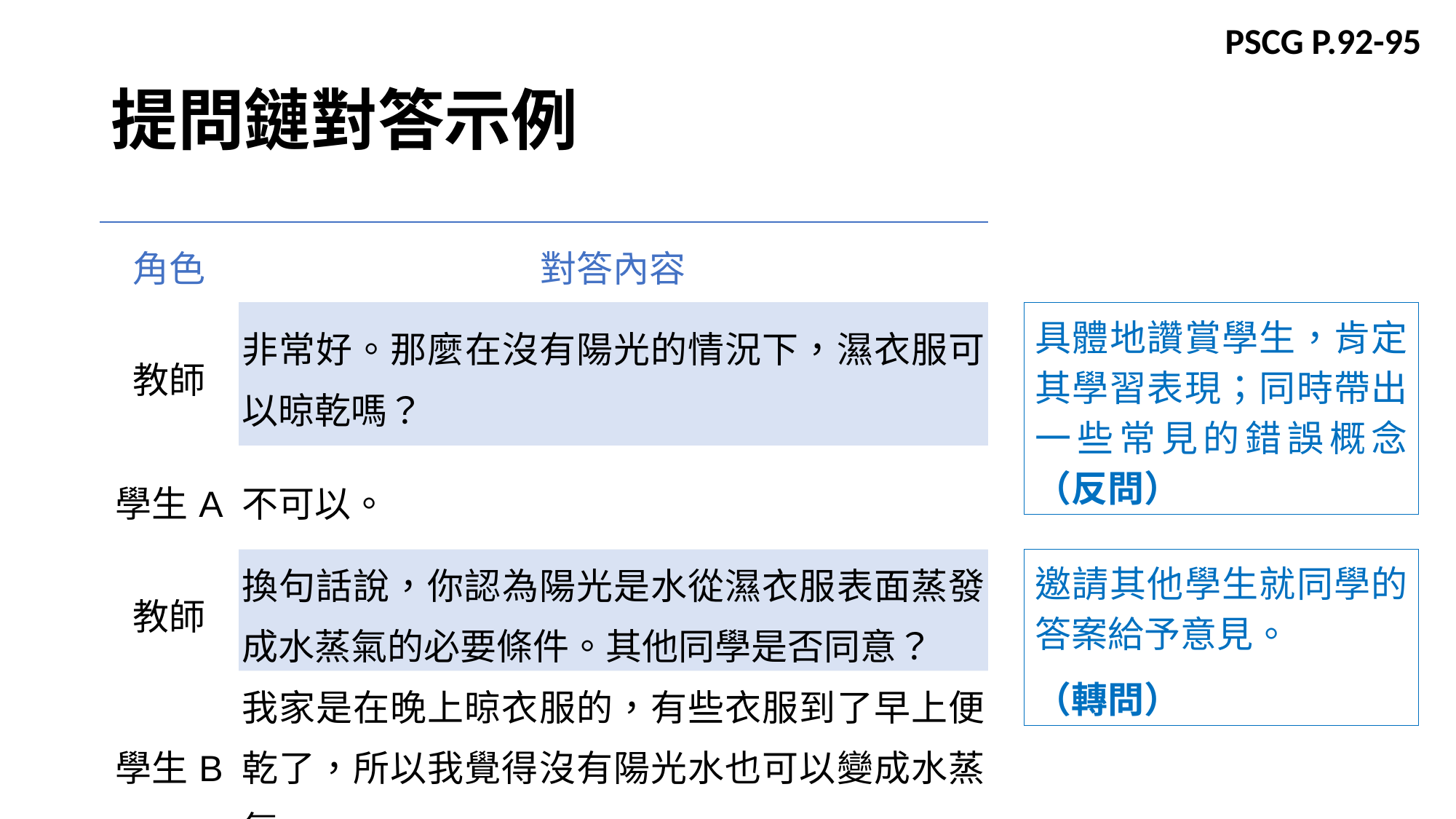

PSCG P.92-95
# 提問鏈對答示例
| 角色 | 對答內容 |
| --- | --- |
| 教師 | 非常好。那麼在沒有陽光的情況下，濕衣服可以晾乾嗎？ |
| 學生A | 不可以。 |
| 教師 | 換句話說，你認為陽光是水從濕衣服表面蒸發成水蒸氣的必要條件。其他同學是否同意？ |
| 學生B | 我家是在晚上晾衣服的，有些衣服到了早上便乾了，所以我覺得沒有陽光水也可以變成水蒸氣。 |
具體地讚賞學生，肯定其學習表現；同時帶出一些常見的錯誤概念（反問）
邀請其他學生就同學的答案給予意見。
（轉問）